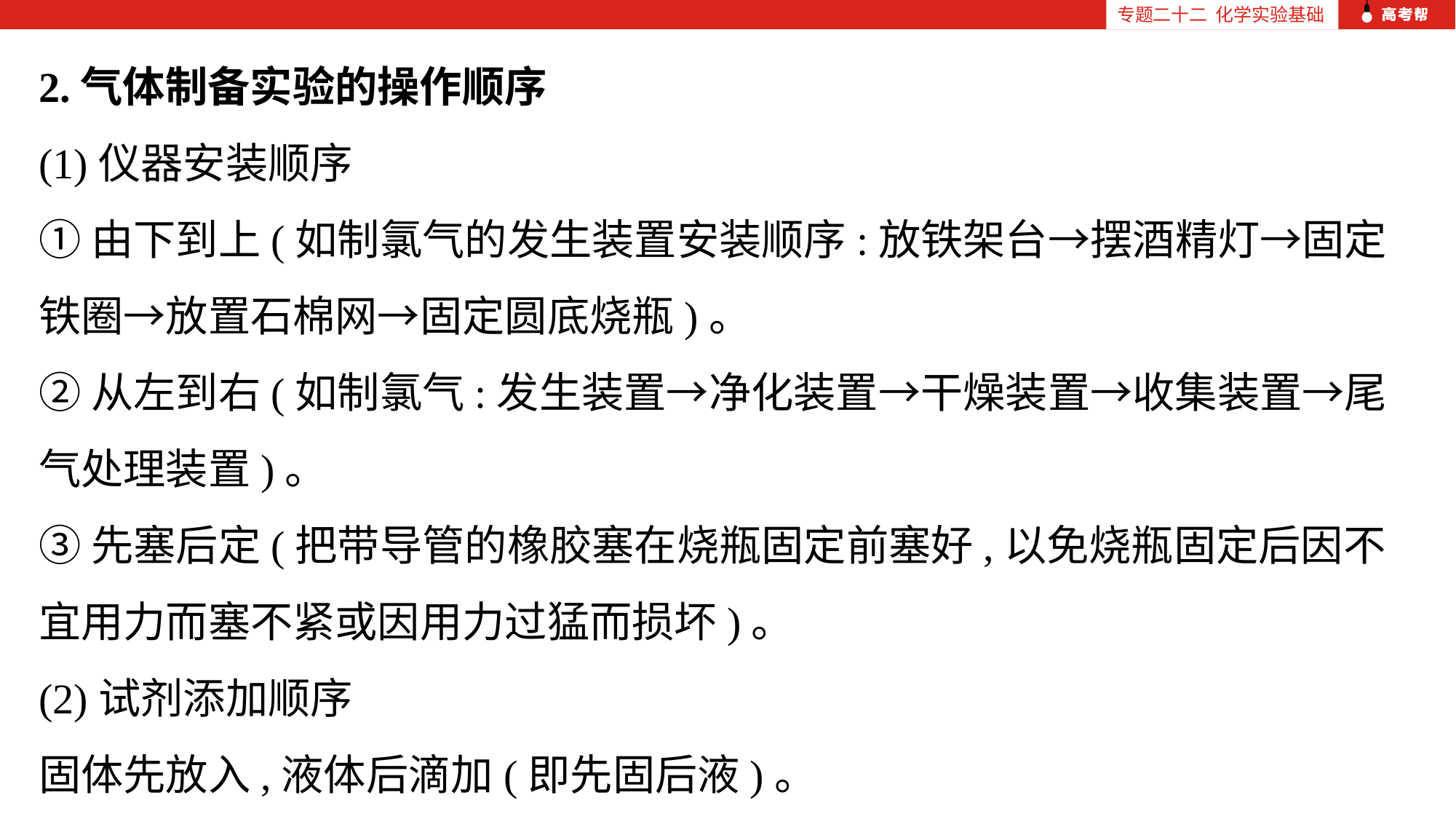

专题二十二  化学实验基础

2.气体制备实验的操作顺序
(1)仪器安装顺序
①由下到上(如制氯气的发生装置安装顺序:放铁架台→摆酒精灯→固定铁圈→放置石棉网→固定圆底烧瓶)。
②从左到右(如制氯气:发生装置→净化装置→干燥装置→收集装置→尾气处理装置)。
③先塞后定(把带导管的橡胶塞在烧瓶固定前塞好,以免烧瓶固定后因不宜用力而塞不紧或因用力过猛而损坏)。
(2)试剂添加顺序
固体先放入,液体后滴加(即先固后液)。